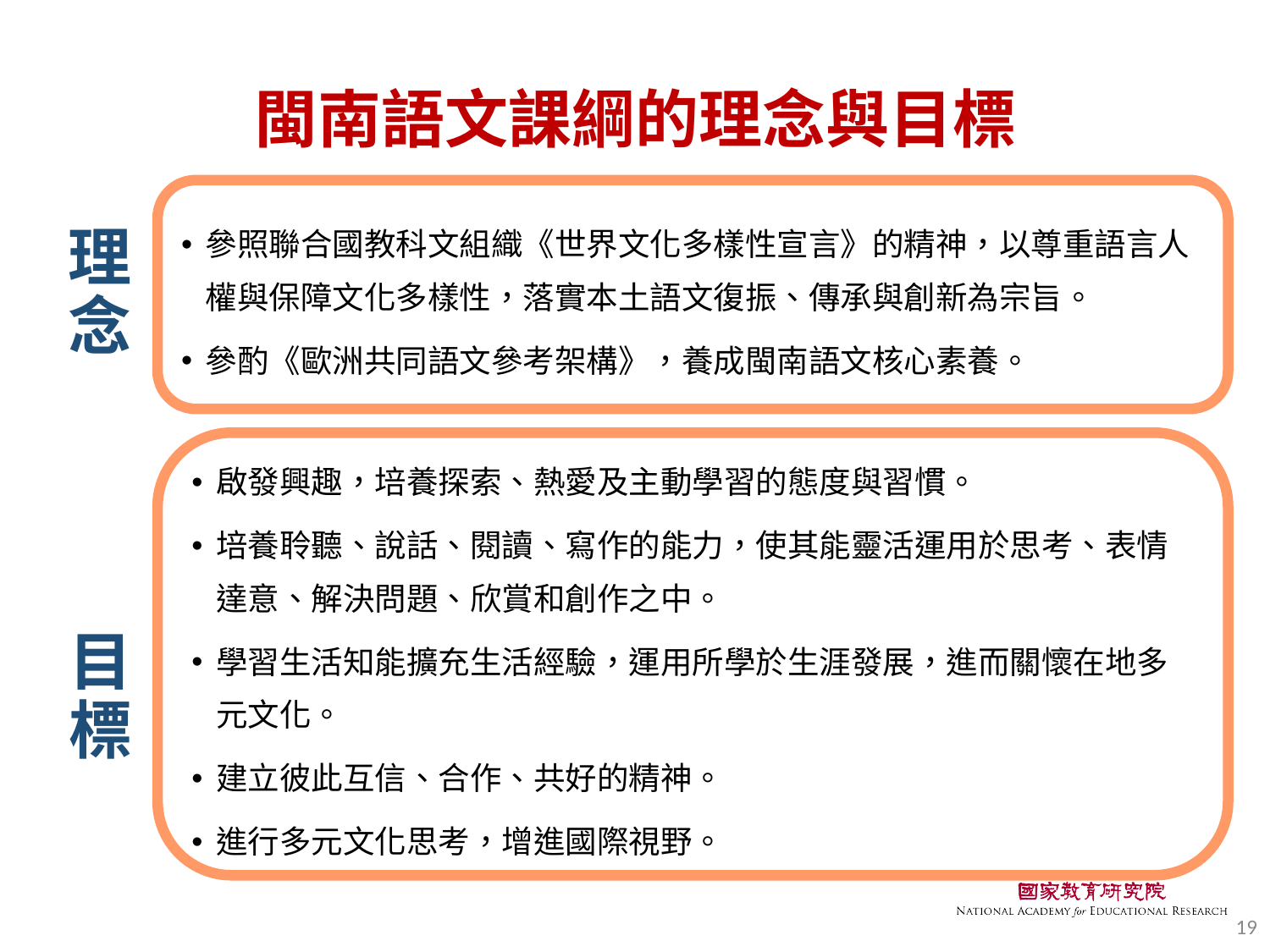

# 閩南語文課綱的理念與目標
參照聯合國教科文組織《世界文化多樣性宣言》的精神，以尊重語言人權與保障文化多樣性，落實本土語文復振、傳承與創新為宗旨。
參酌《歐洲共同語文參考架構》，養成閩南語文核心素養。
理念

啟發興趣，培養探索、熱愛及主動學習的態度與習慣。
培養聆聽、說話、閱讀、寫作的能力，使其能靈活運用於思考、表情達意、解決問題、欣賞和創作之中。
學習生活知能擴充生活經驗，運用所學於生涯發展，進而關懷在地多元文化。
建立彼此互信、合作、共好的精神。
進行多元文化思考，增進國際視野。
目標
19